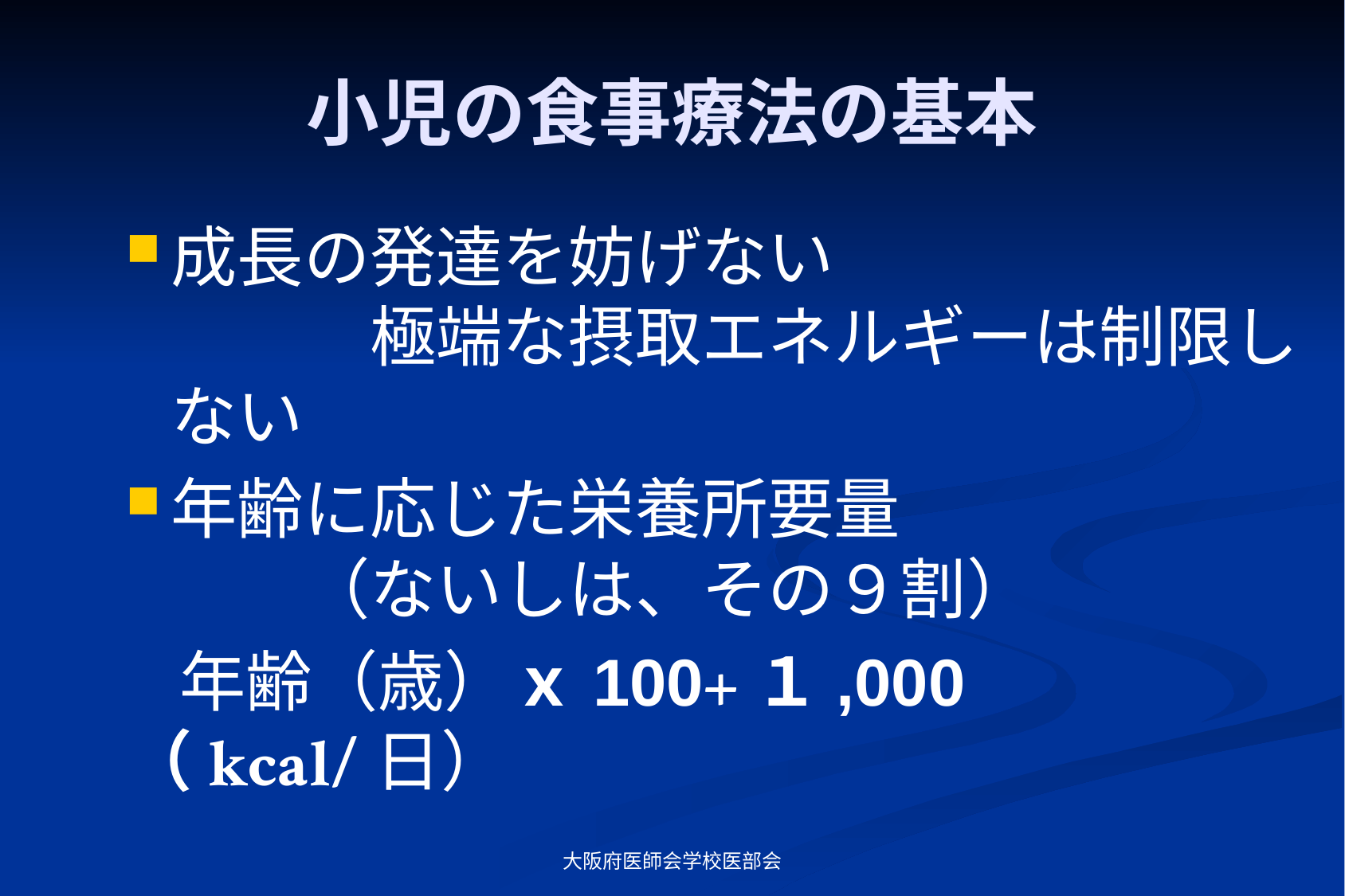

# 小児の食事療法の基本
成長の発達を妨げない　　　　　　　　　　極端な摂取エネルギーは制限しない
年齢に応じた栄養所要量　　　　　　　　（ないしは、その９割）
　年齢（歳）ｘ100+１,000　（kcal/日）

大阪府医師会学校医部会